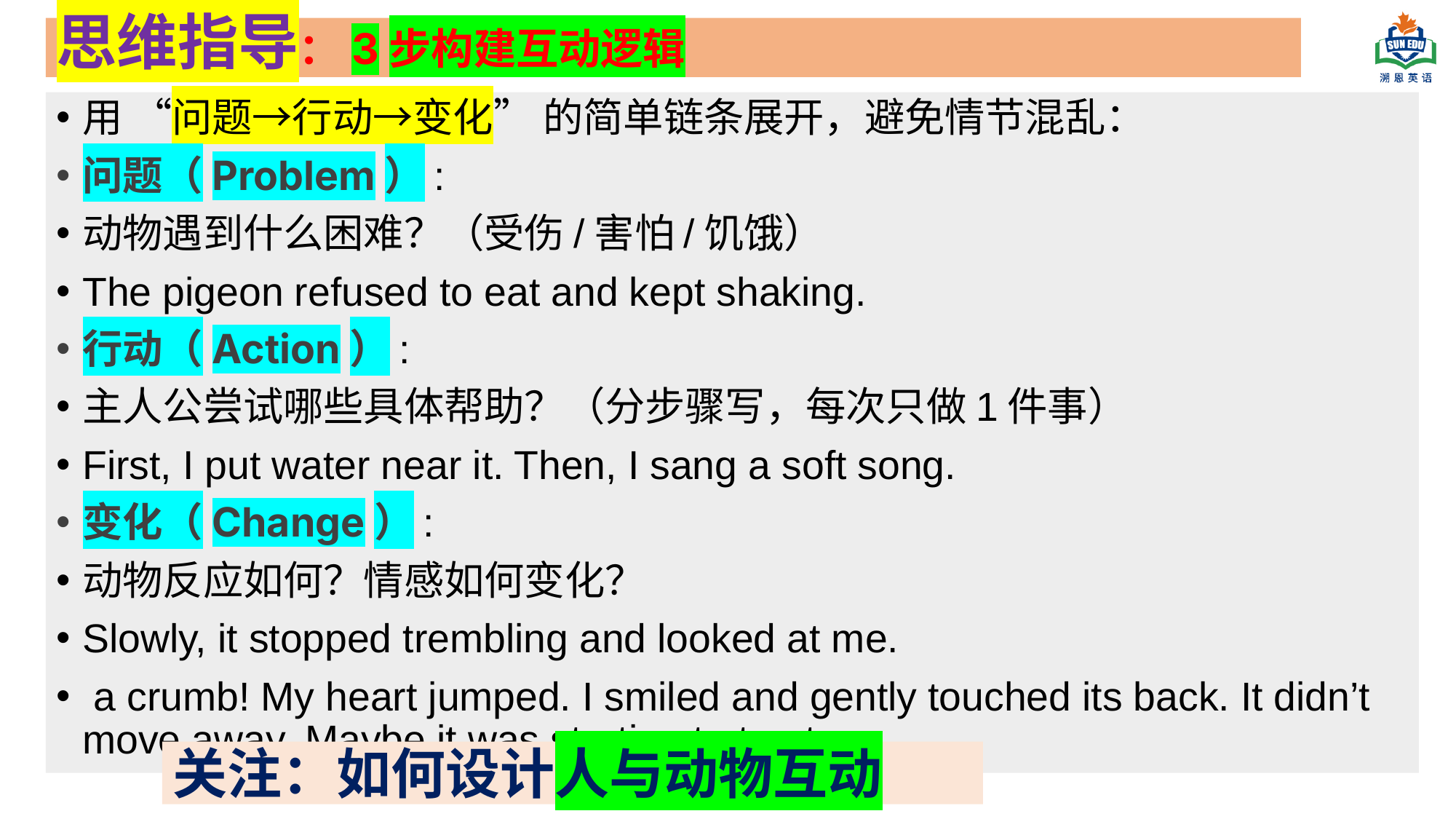

# 思维指导：3步构建互动逻辑
用 “问题→行动→变化” 的简单链条展开，避免情节混乱：
问题（Problem）:
动物遇到什么困难？（受伤/害怕/饥饿）
The pigeon refused to eat and kept shaking.
行动（Action）:
主人公尝试哪些具体帮助？（分步骤写，每次只做1件事）
First, I put water near it. Then, I sang a soft song.
变化（Change）:
动物反应如何？情感如何变化？
Slowly, it stopped trembling and looked at me.
 a crumb! My heart jumped. I smiled and gently touched its back. It didn’t move away. Maybe it was starting to trust me.

关注：如何设计人与动物互动